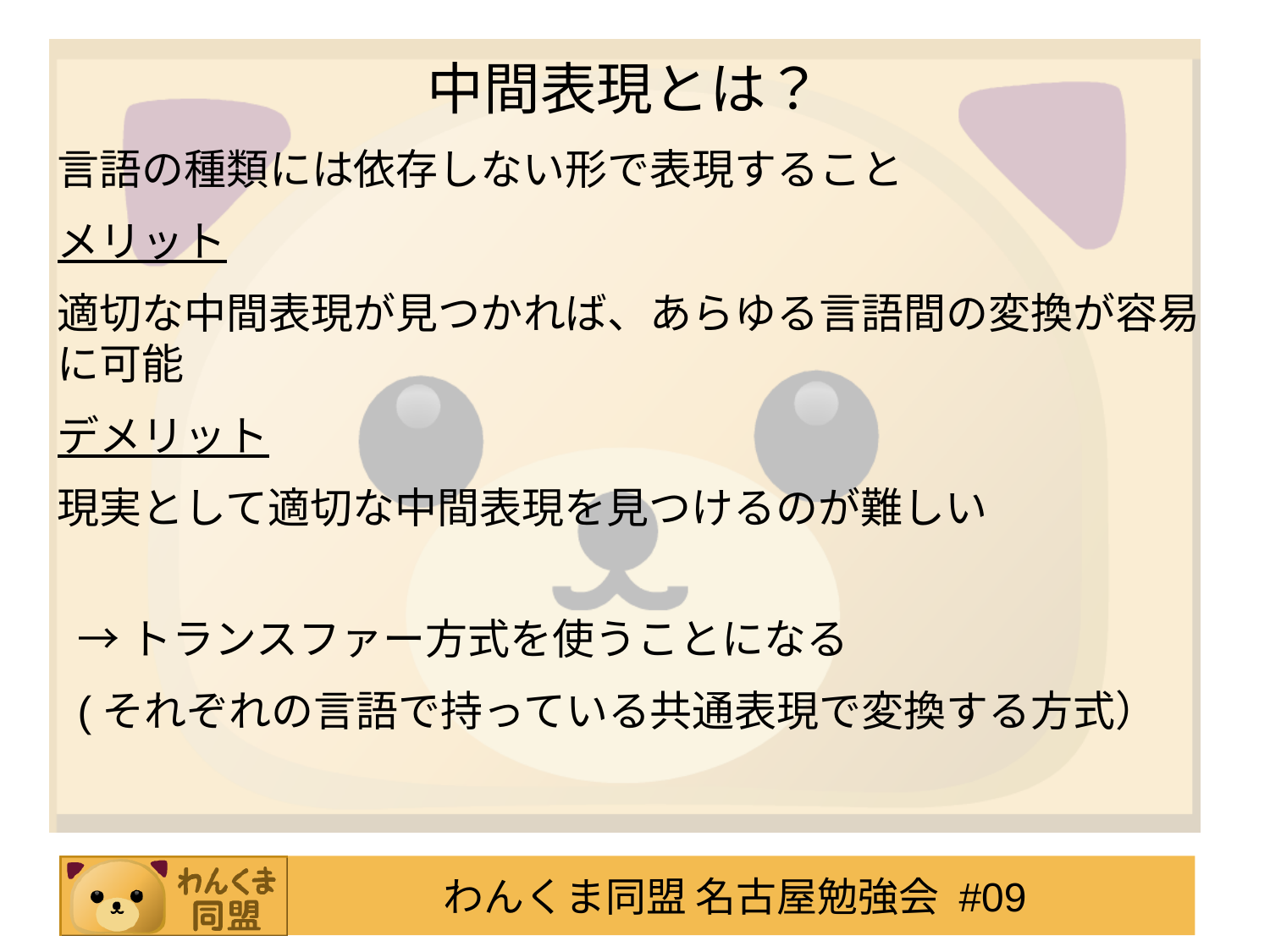

中間表現とは？
言語の種類には依存しない形で表現すること
メリット
適切な中間表現が見つかれば、あらゆる言語間の変換が容易に可能
デメリット
現実として適切な中間表現を見つけるのが難しい
→トランスファー方式を使うことになる
(それぞれの言語で持っている共通表現で変換する方式）